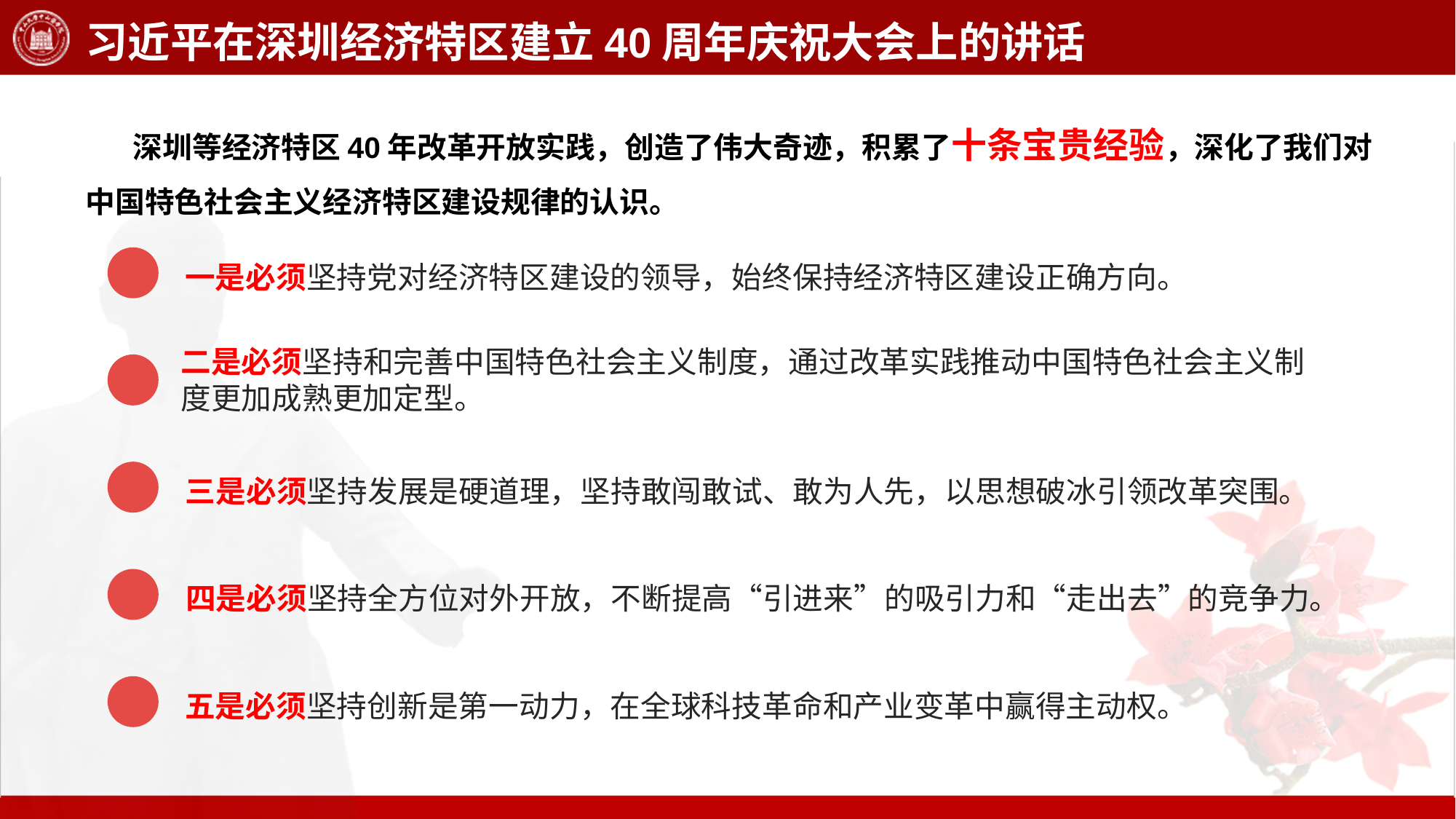

习近平在深圳经济特区建立40周年庆祝大会上的讲话
      深圳等经济特区40年改革开放实践，创造了伟大奇迹，积累了十条宝贵经验，深化了我们对中国特色社会主义经济特区建设规律的认识。
一是必须坚持党对经济特区建设的领导，始终保持经济特区建设正确方向。

二是必须坚持和完善中国特色社会主义制度，通过改革实践推动中国特色社会主义制度更加成熟更加定型。

三是必须坚持发展是硬道理，坚持敢闯敢试、敢为人先，以思想破冰引领改革突围。

四是必须坚持全方位对外开放，不断提高“引进来”的吸引力和“走出去”的竞争力。

五是必须坚持创新是第一动力，在全球科技革命和产业变革中赢得主动权。